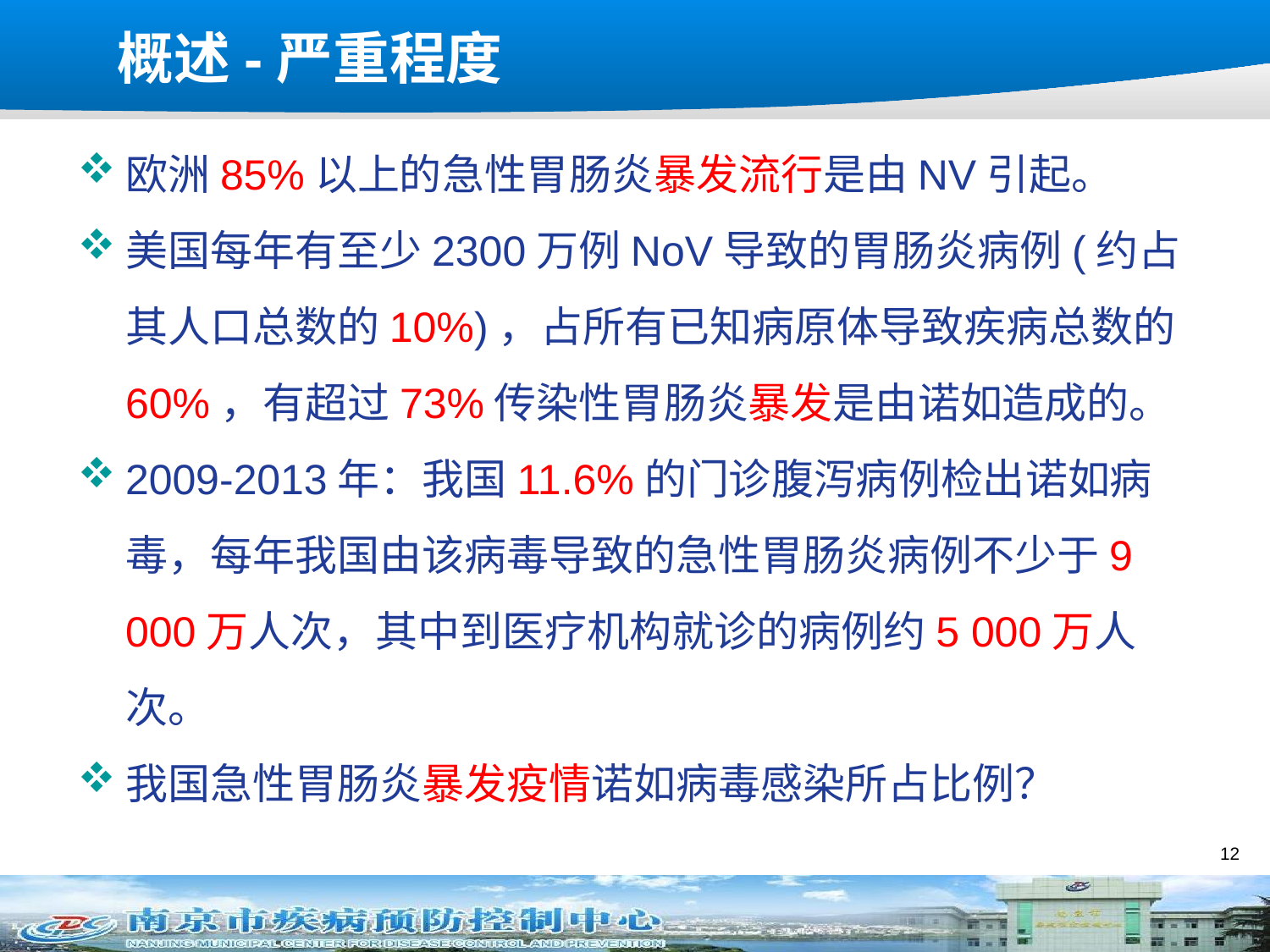

# 概述-严重程度
欧洲85%以上的急性胃肠炎暴发流行是由NV引起。
美国每年有至少2300万例NoV导致的胃肠炎病例(约占其人口总数的10%)，占所有已知病原体导致疾病总数的60%，有超过73%传染性胃肠炎暴发是由诺如造成的。
2009-2013年：我国11.6%的门诊腹泻病例检出诺如病毒，每年我国由该病毒导致的急性胃肠炎病例不少于9 000万人次，其中到医疗机构就诊的病例约5 000万人次。
我国急性胃肠炎暴发疫情诺如病毒感染所占比例？

12